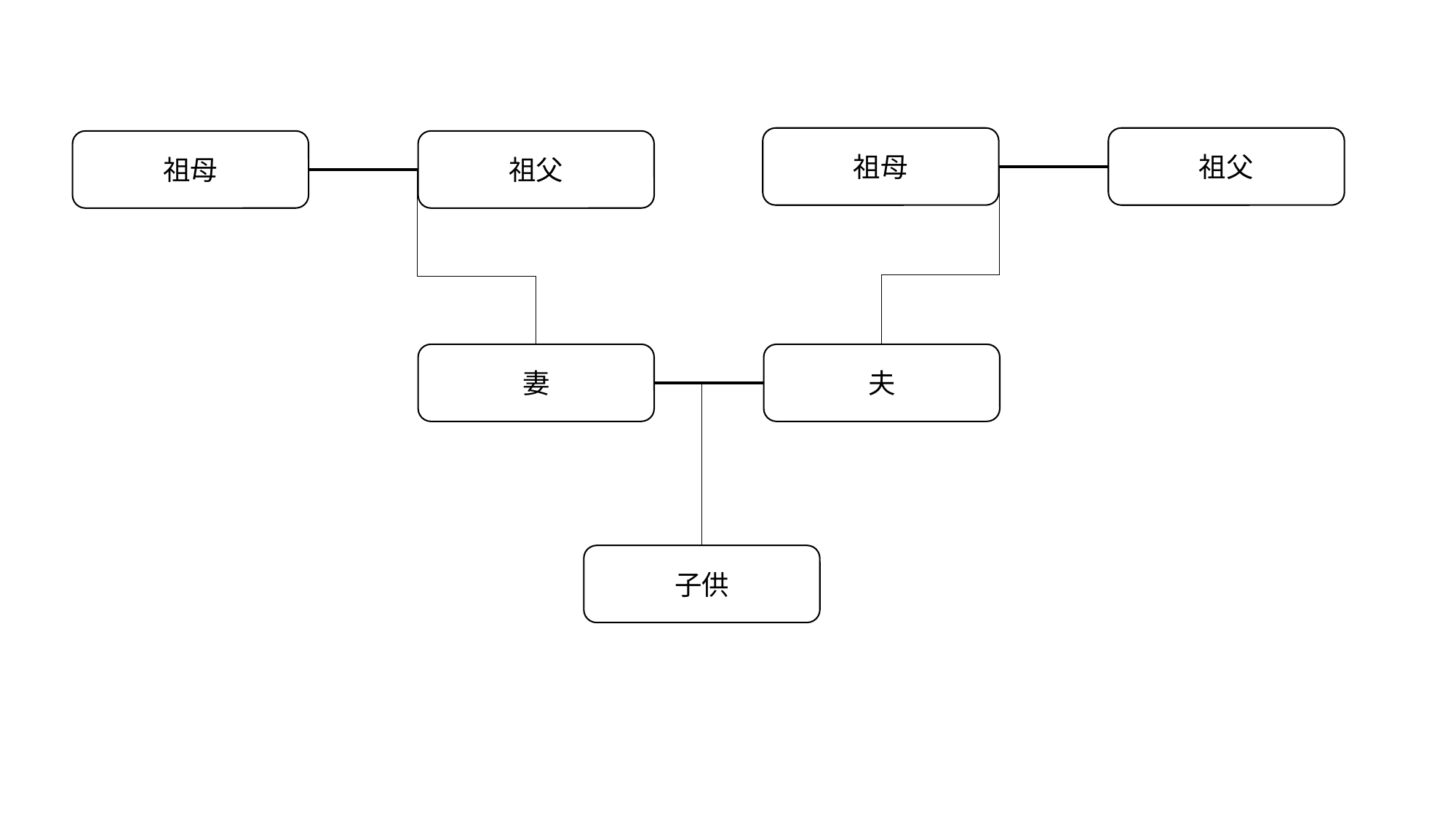

祖母
祖父
祖母
祖父
妻
夫
子供